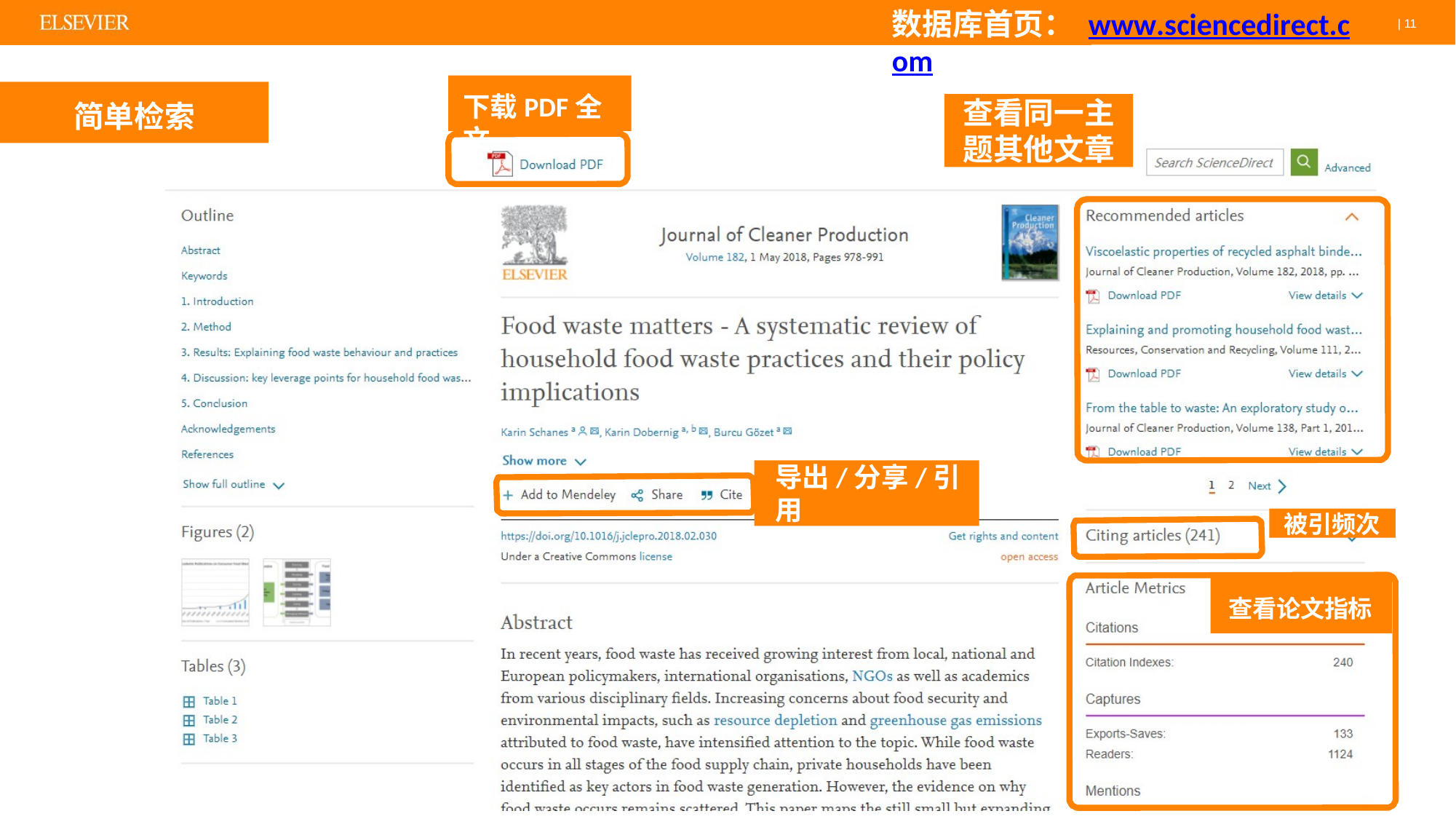

# 数据库首页： www.sciencedirect.com
| 11

下载PDF全文
查看同一主 题其他文章
简单检索

导出/分享/引用

被引频次

查看论文指标